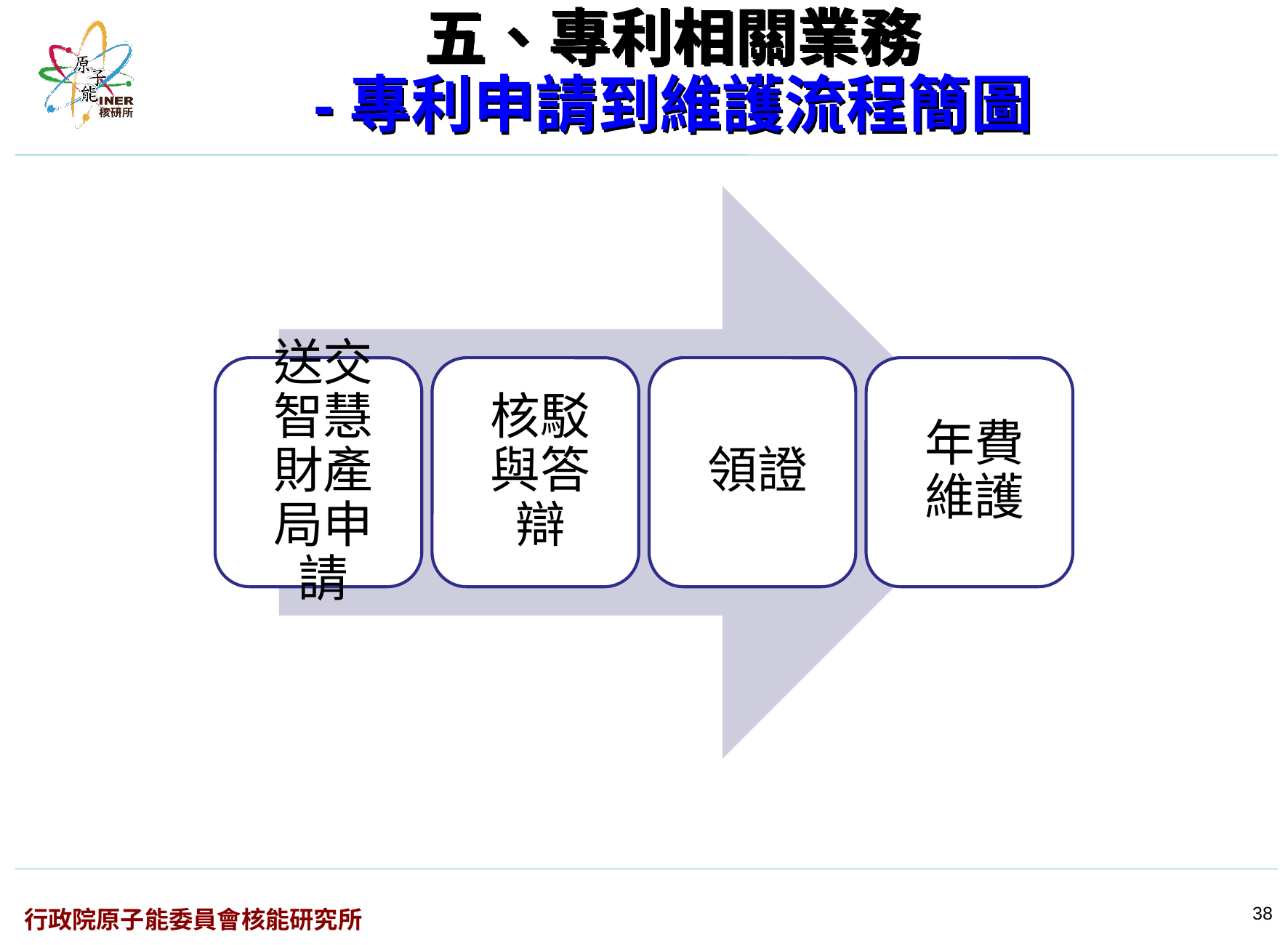

# 五、專利相關業務 -專利申請到維護流程簡圖
送交智慧財產局申請
核駁與答辯
領證
年費維護